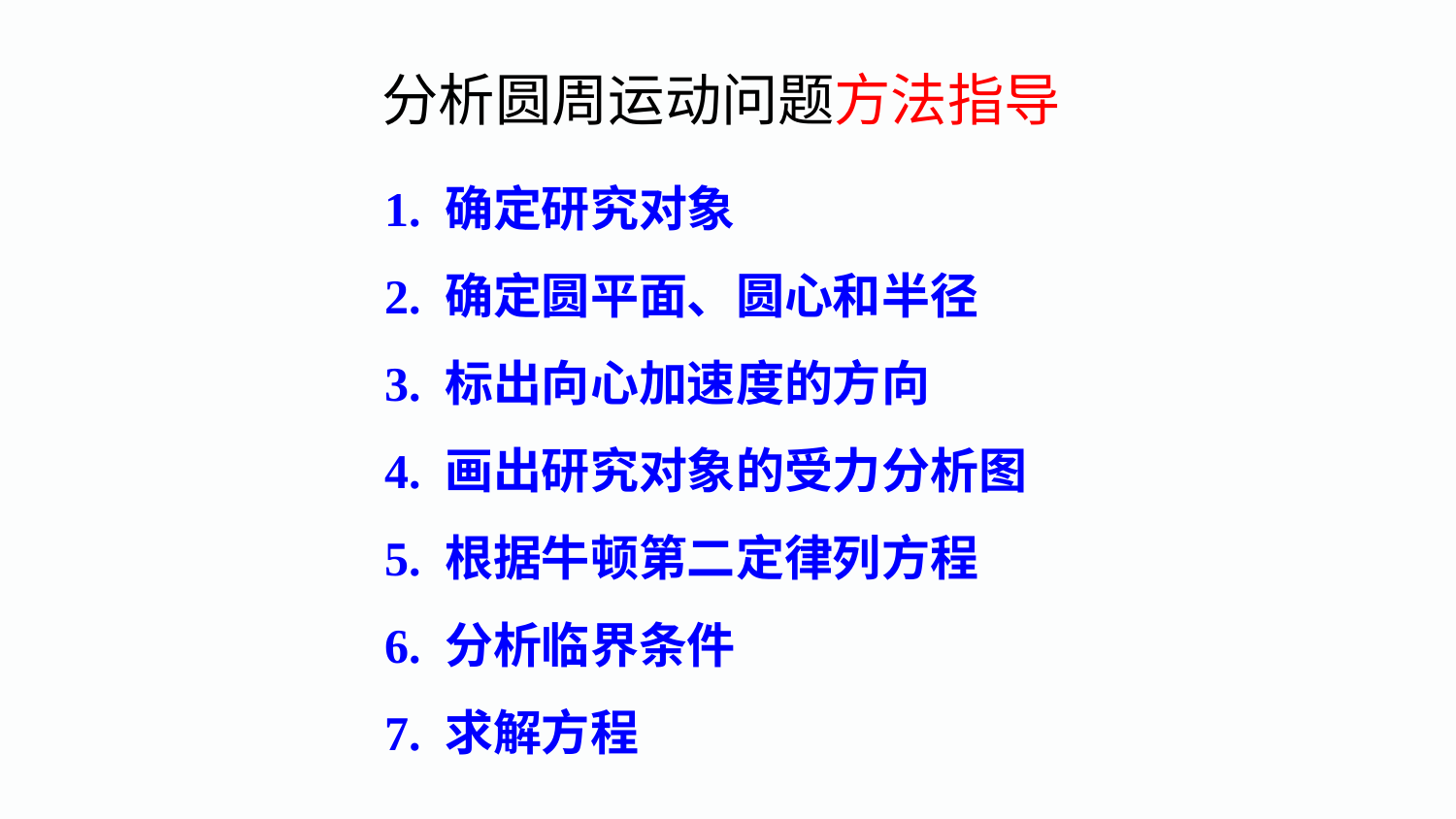

分析圆周运动问题方法指导
1. 确定研究对象
2. 确定圆平面、圆心和半径
3. 标出向心加速度的方向
4. 画出研究对象的受力分析图
5. 根据牛顿第二定律列方程
6. 分析临界条件
7. 求解方程